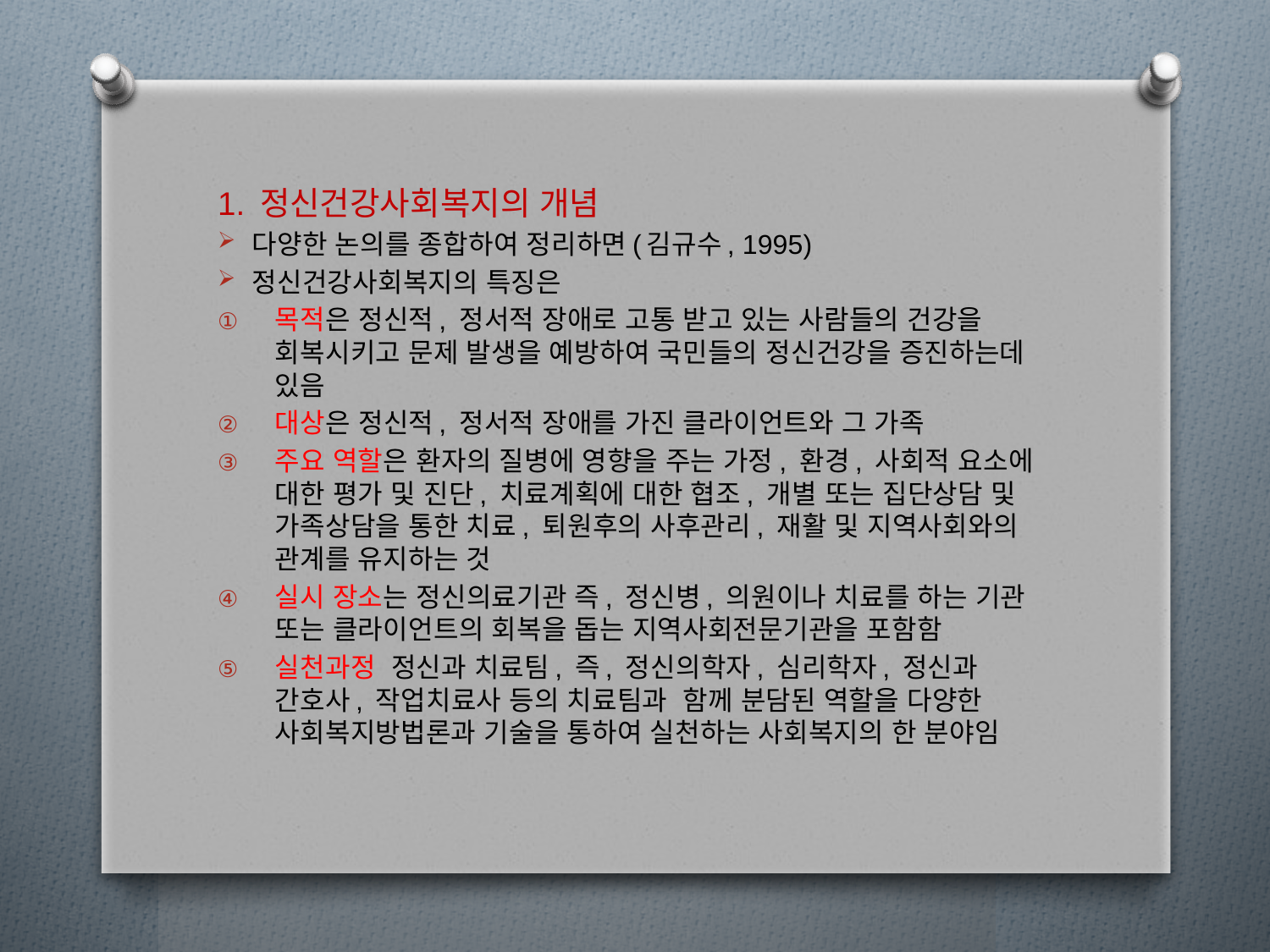

1. 정신건강사회복지의 개념
다양한 논의를 종합하여 정리하면(김규수, 1995)
정신건강사회복지의 특징은
목적은 정신적, 정서적 장애로 고통 받고 있는 사람들의 건강을 회복시키고 문제 발생을 예방하여 국민들의 정신건강을 증진하는데 있음
대상은 정신적, 정서적 장애를 가진 클라이언트와 그 가족
주요 역할은 환자의 질병에 영향을 주는 가정, 환경, 사회적 요소에 대한 평가 및 진단, 치료계획에 대한 협조, 개별 또는 집단상담 및 가족상담을 통한 치료, 퇴원후의 사후관리, 재활 및 지역사회와의 관계를 유지하는 것
실시 장소는 정신의료기관 즉, 정신병, 의원이나 치료를 하는 기관 또는 클라이언트의 회복을 돕는 지역사회전문기관을 포함함
실천과정  정신과 치료팀, 즉, 정신의학자, 심리학자, 정신과 간호사, 작업치료사 등의 치료팀과  함께 분담된 역할을 다양한 사회복지방법론과 기술을 통하여 실천하는 사회복지의 한 분야임